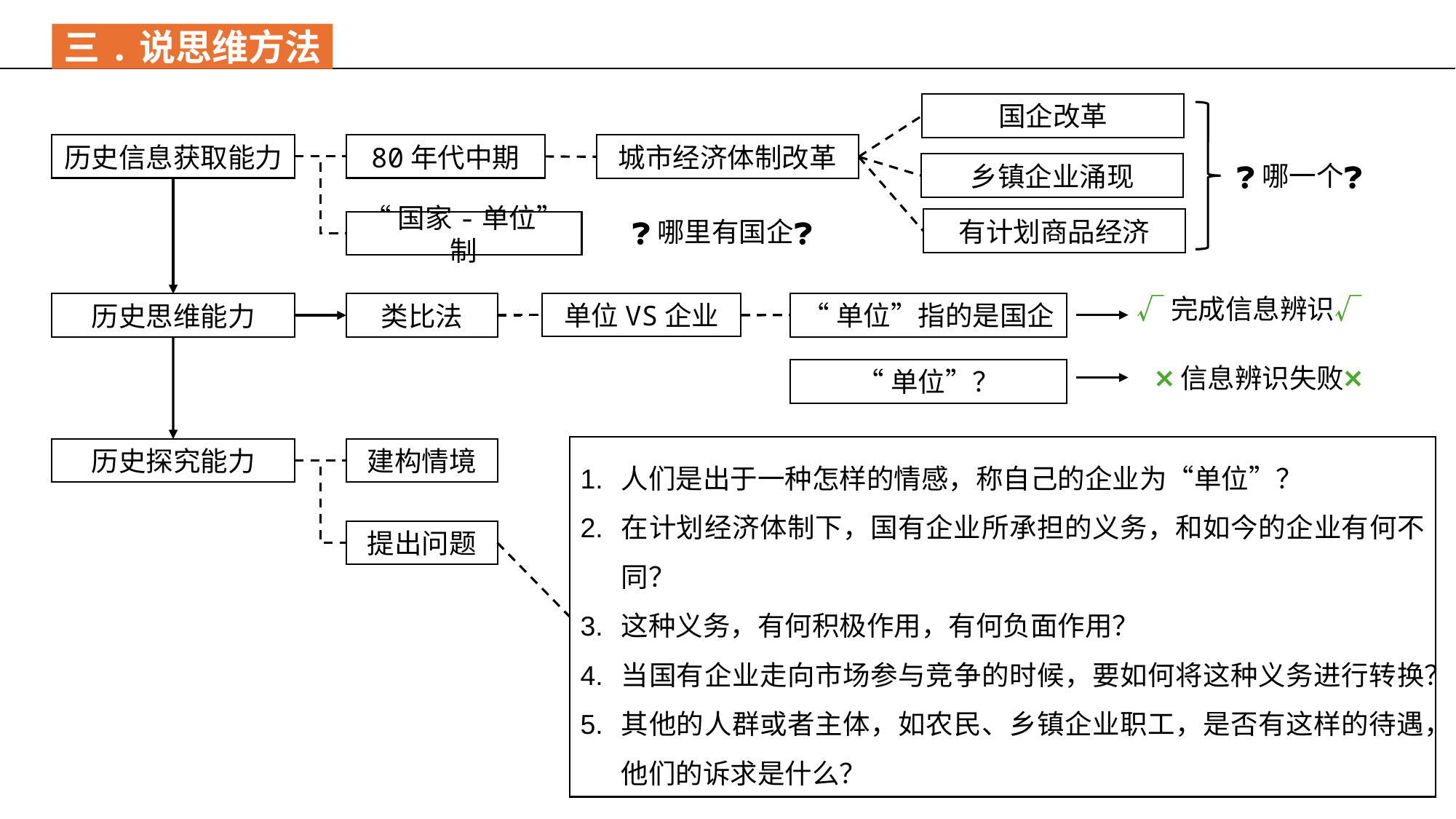

三.说思维方法
国企改革

历史信息获取能力
80年代中期
城市经济体制改革
❓哪一个❓
乡镇企业涌现
有计划商品经济
❓哪里有国企❓
“国家-单位”制
√完成信息辨识√
“单位”指的是国企
单位VS企业
历史思维能力
类比法
❌信息辨识失败❌
“单位”？
人们是出于一种怎样的情感，称自己的企业为“单位”？
在计划经济体制下，国有企业所承担的义务，和如今的企业有何不同？
这种义务，有何积极作用，有何负面作用？
当国有企业走向市场参与竞争的时候，要如何将这种义务进行转换？
其他的人群或者主体，如农民、乡镇企业职工，是否有这样的待遇，他们的诉求是什么？
建构情境
历史探究能力
提出问题